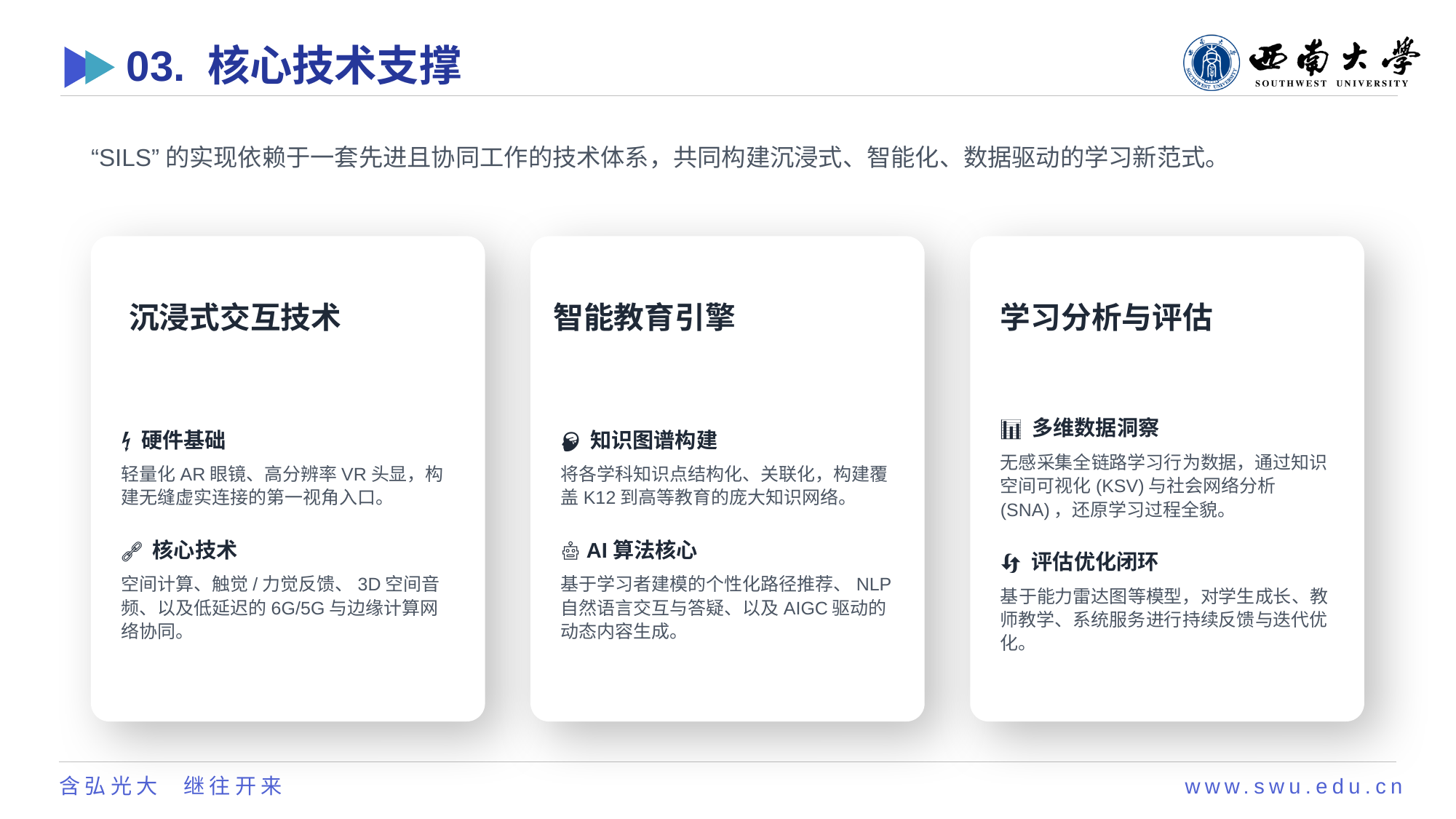

# 03. 核心技术支撑
“SILS”的实现依赖于一套先进且协同工作的技术体系，共同构建沉浸式、智能化、数据驱动的学习新范式。

沉浸式交互技术
智能教育引擎
学习分析与评估
⚡️ 硬件基础
轻量化AR眼镜、高分辨率VR头显，构建无缝虚实连接的第一视角入口。
🔗 核心技术
空间计算、触觉/力觉反馈、3D空间音频、以及低延迟的6G/5G与边缘计算网络协同。
🧠 知识图谱构建
将各学科知识点结构化、关联化，构建覆盖K12到高等教育的庞大知识网络。
🤖 AI算法核心
基于学习者建模的个性化路径推荐、NLP自然语言交互与答疑、以及AIGC驱动的动态内容生成。
📊 多维数据洞察
无感采集全链路学习行为数据，通过知识空间可视化(KSV)与社会网络分析(SNA)，还原学习过程全貌。
🔄 评估优化闭环
基于能力雷达图等模型，对学生成长、教师教学、系统服务进行持续反馈与迭代优化。